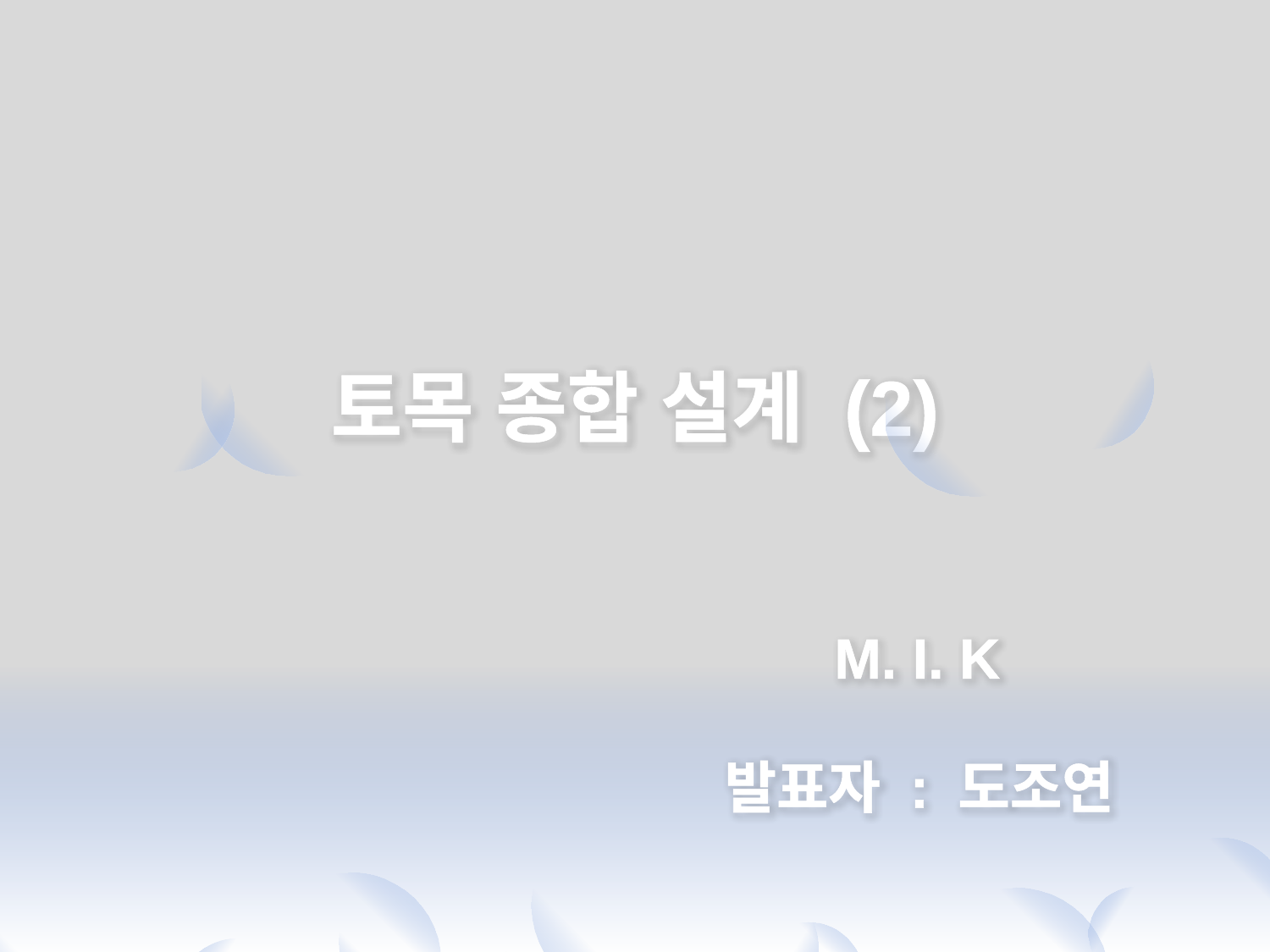

토목 종합 설계 (2)
M. I. K
발표자 : 도조연